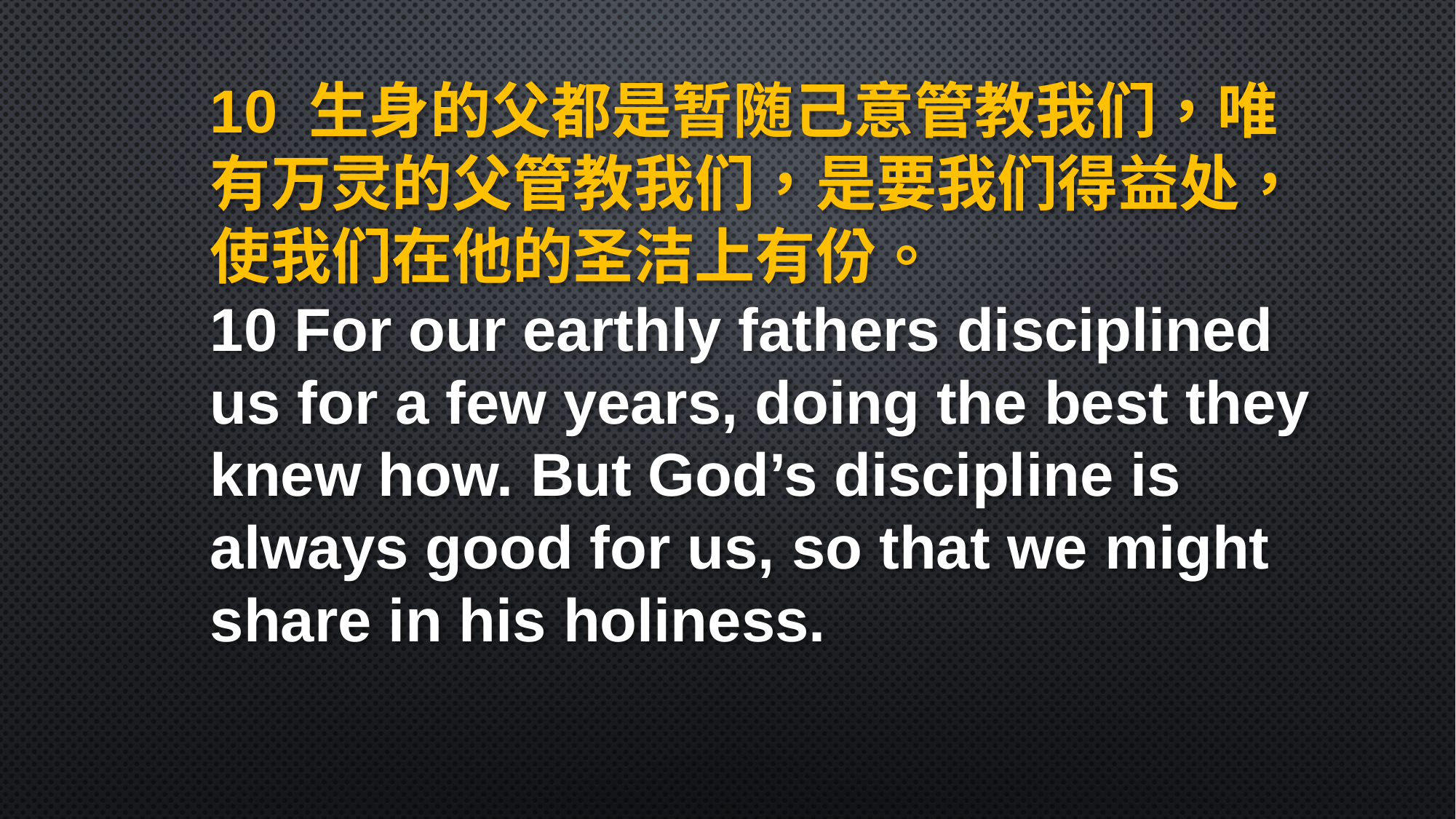

10 生身的父都是暂随己意管教我们，唯有万灵的父管教我们，是要我们得益处，使我们在他的圣洁上有份。
10 For our earthly fathers disciplined us for a few years, doing the best they knew how. But God’s discipline is always good for us, so that we might share in his holiness.